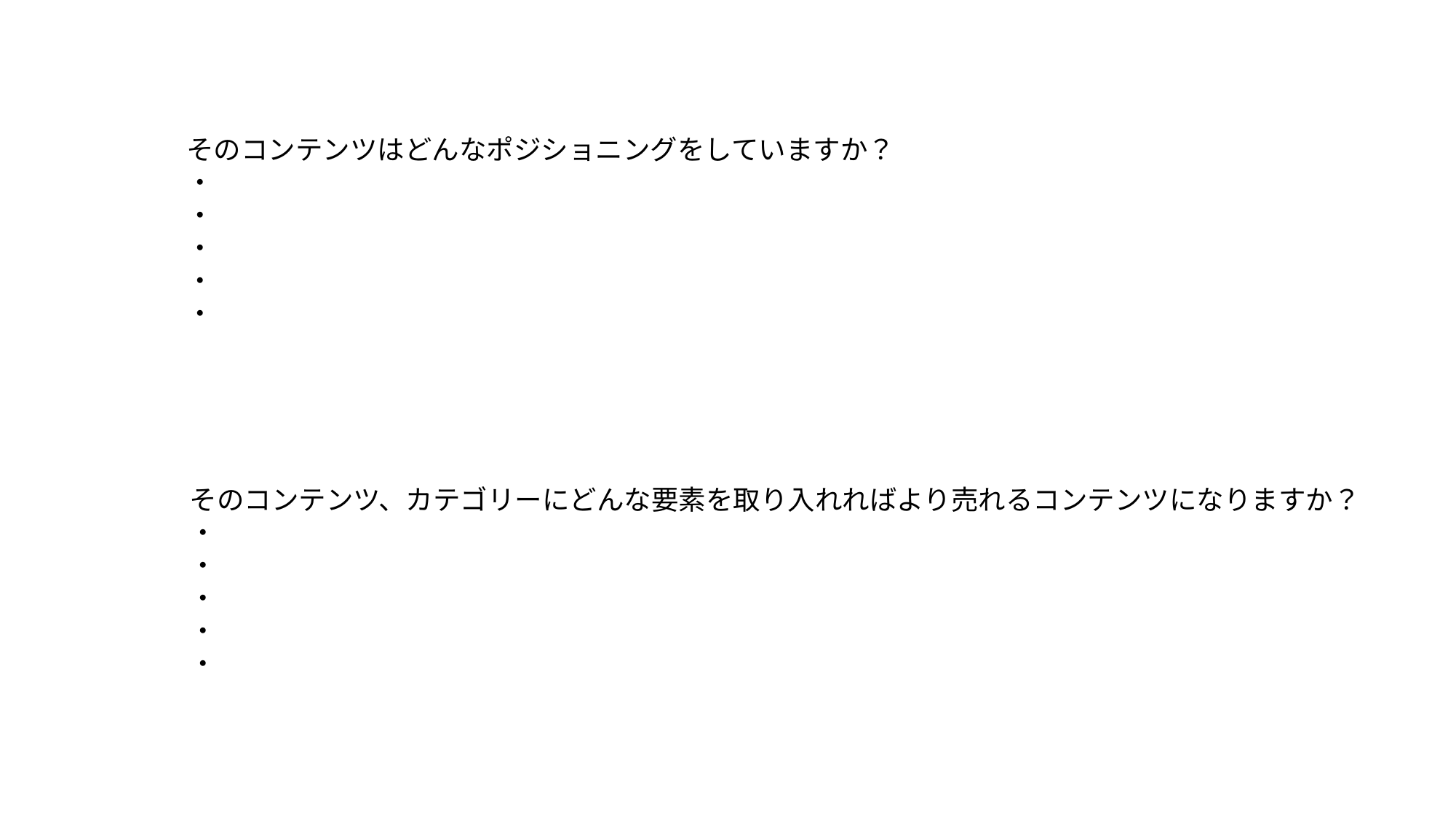

そのコンテンツはどんなポジショニングをしていますか？
・
・
・
・
・
そのコンテンツ、カテゴリーにどんな要素を取り入れればより売れるコンテンツになりますか？
・
・
・
・
・